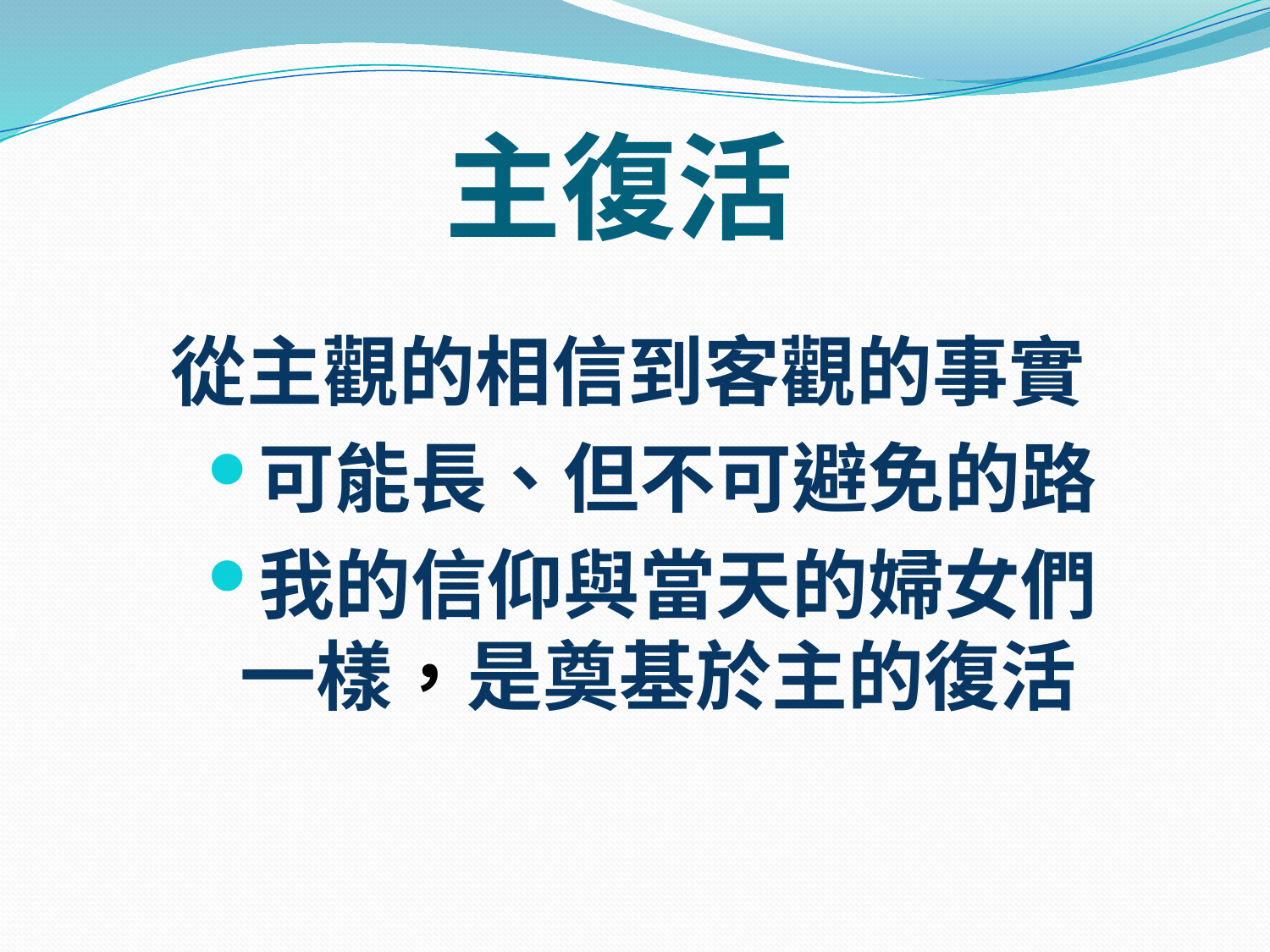

# 主復活
從主觀的相信到客觀的事實
可能長、但不可避免的路
我的信仰與當天的婦女們一樣，是奠基於主的復活